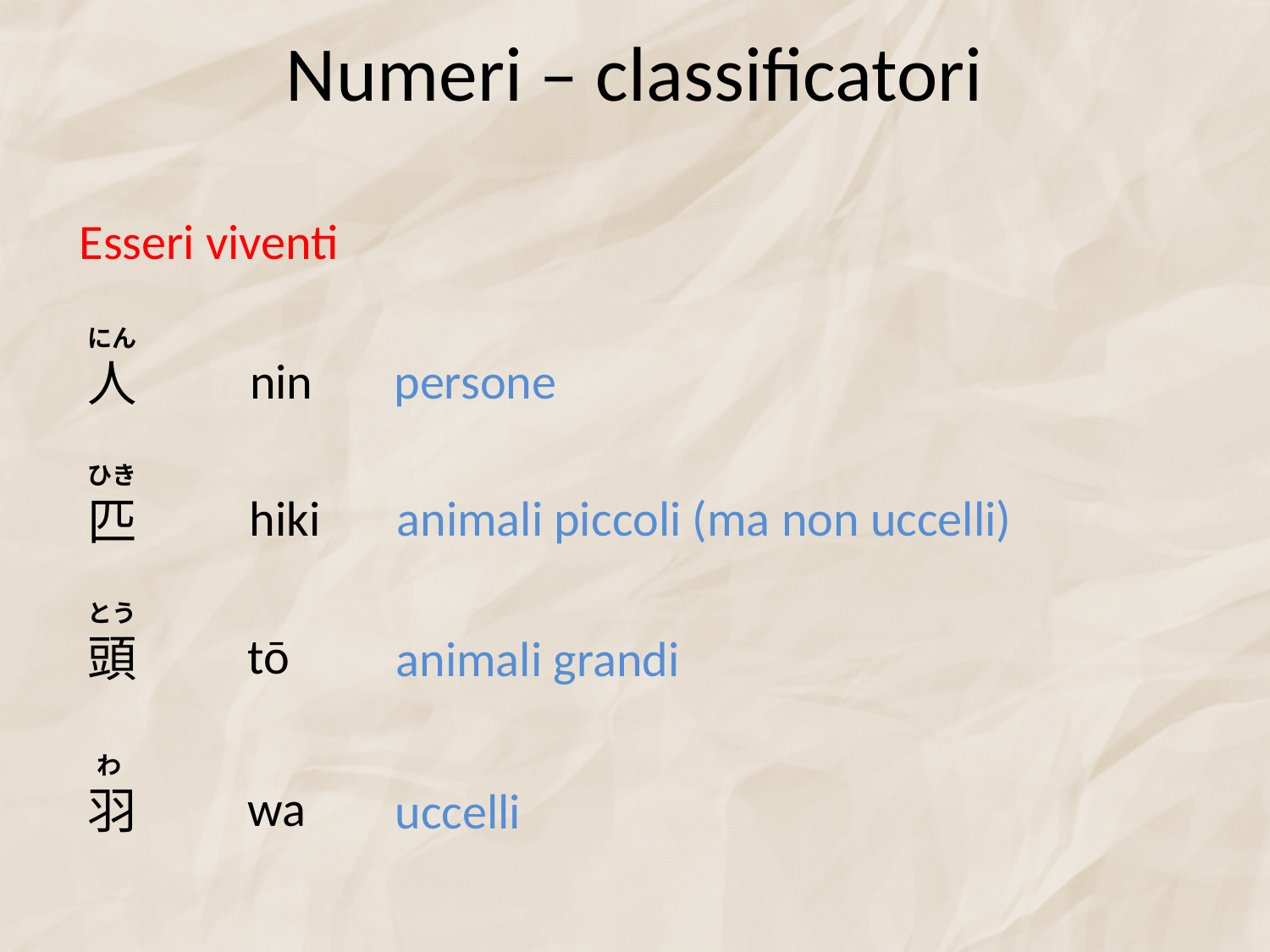

# Numeri – classificatori
Esseri viventi
にん
nin
persone
人
ひき
hiki
animali piccoli (ma non uccelli)
匹
とう
tō
頭
animali grandi
わ
wa
羽
uccelli